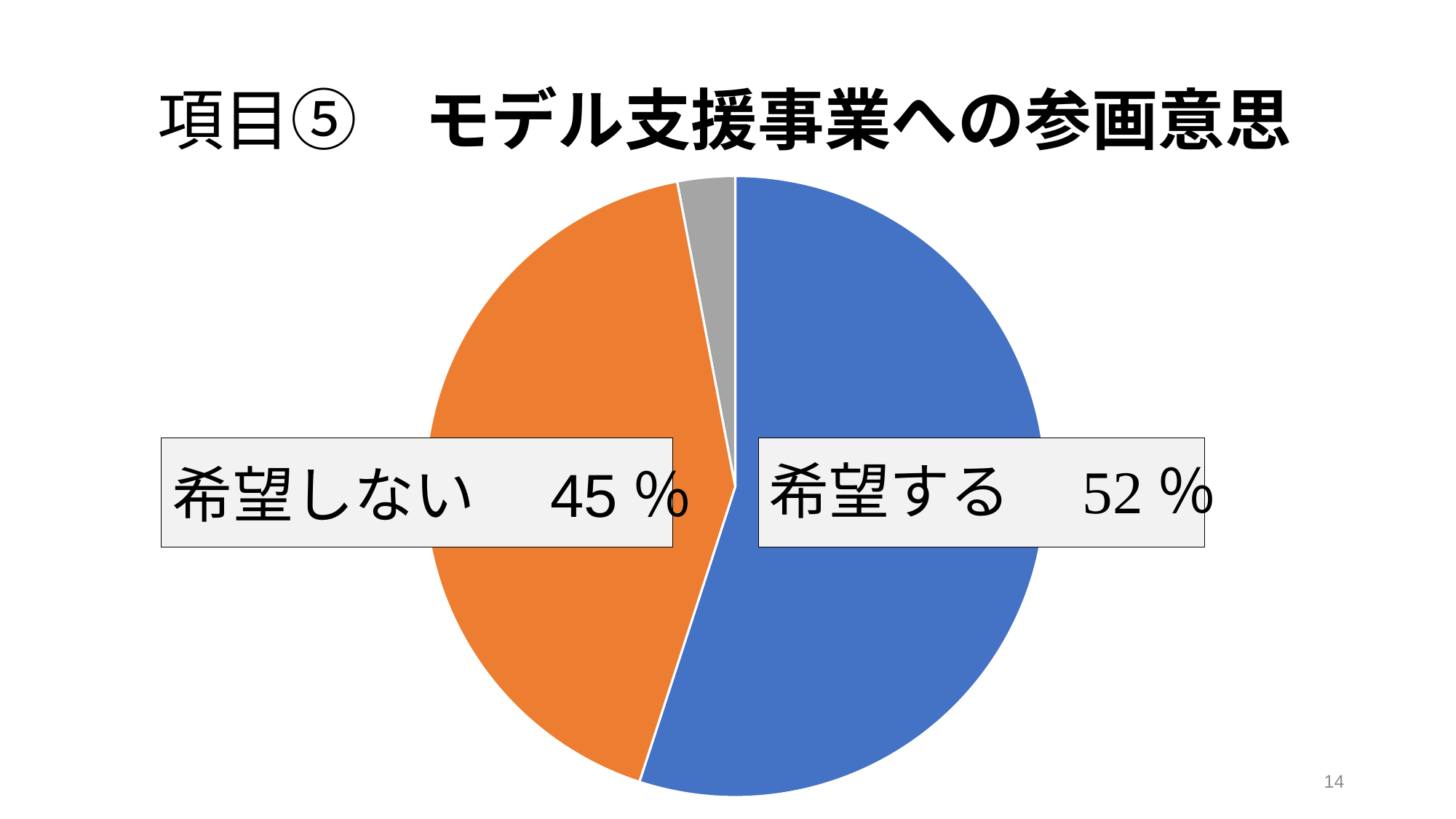

# 項目⑤　モデル支援事業への参画意思

### Chart

| Category | 売上高 |
|---|---|
| 希望する | 55.0 |
| 希望しない | 42.0 |
| そのほか | 3.0 |

希望しない　45％
14